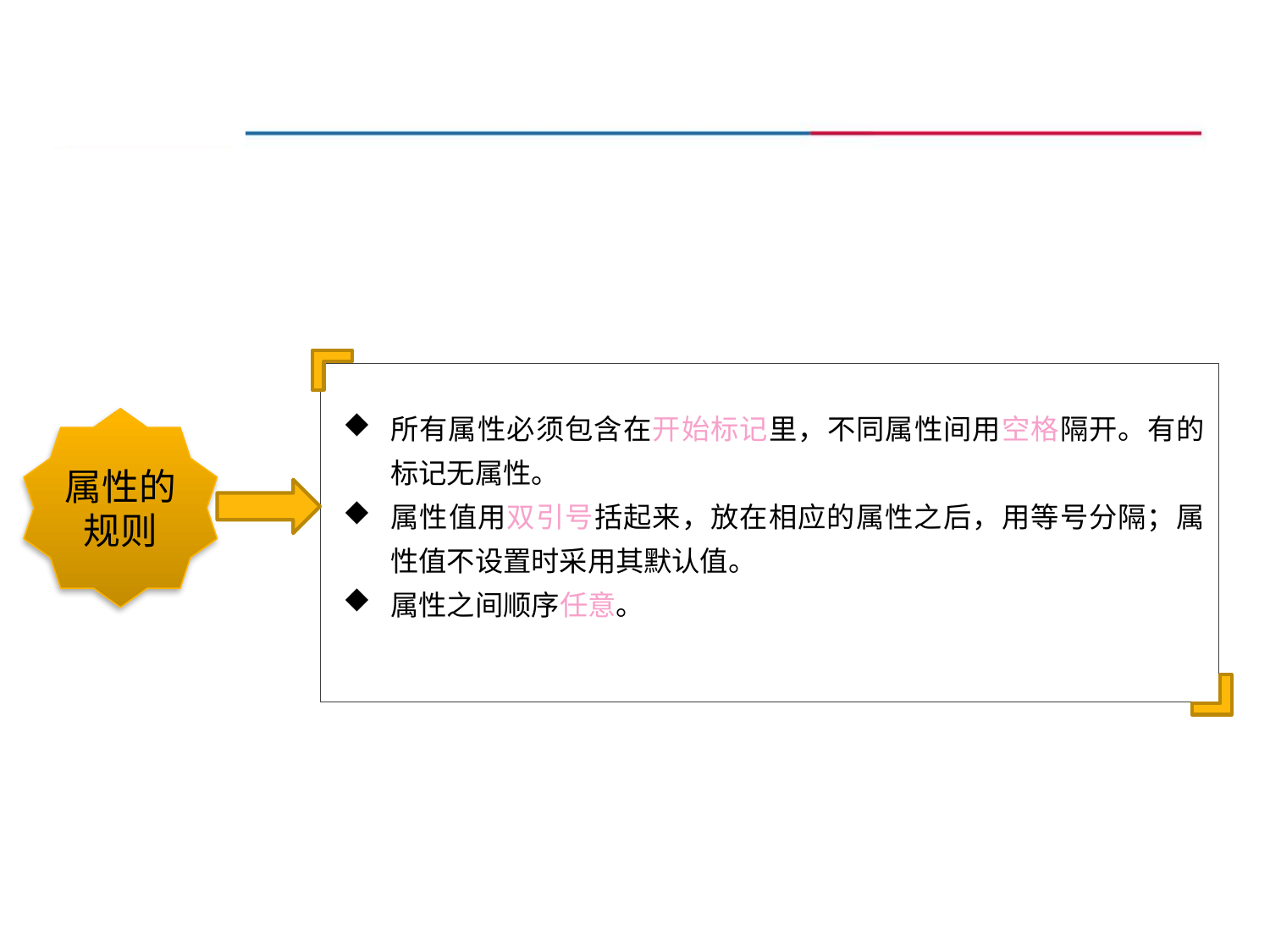

所有属性必须包含在开始标记里，不同属性间用空格隔开。有的标记无属性。
属性值用双引号括起来，放在相应的属性之后，用等号分隔；属性值不设置时采用其默认值。
属性之间顺序任意。

属性的规则

30